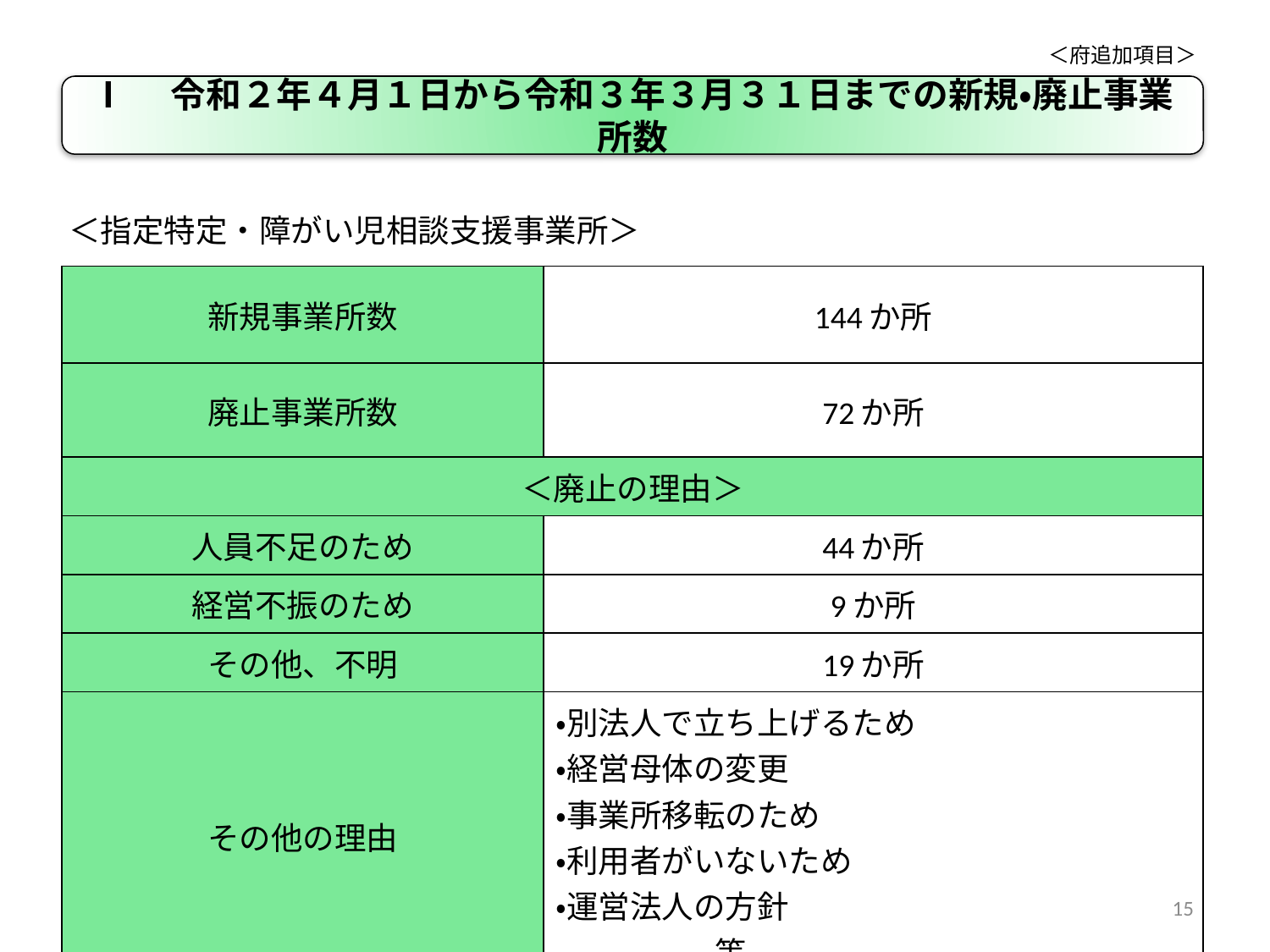

＜府追加項目＞
Ⅰ　令和２年４月１日から令和３年３月３１日までの新規・廃止事業所数
＜指定特定・障がい児相談支援事業所＞
| 新規事業所数 | 144か所 |
| --- | --- |
| 廃止事業所数 | 72か所 |
| ＜廃止の理由＞ |  |
| 人員不足のため | 44か所 |
| 経営不振のため | 9か所 |
| その他、不明 | 19か所 |
| その他の理由 | ・別法人で立ち上げるため ・経営母体の変更 ・事業所移転のため ・利用者がいないため ・運営法人の方針　　　　　　　　　　　　　　　　　等 |
15